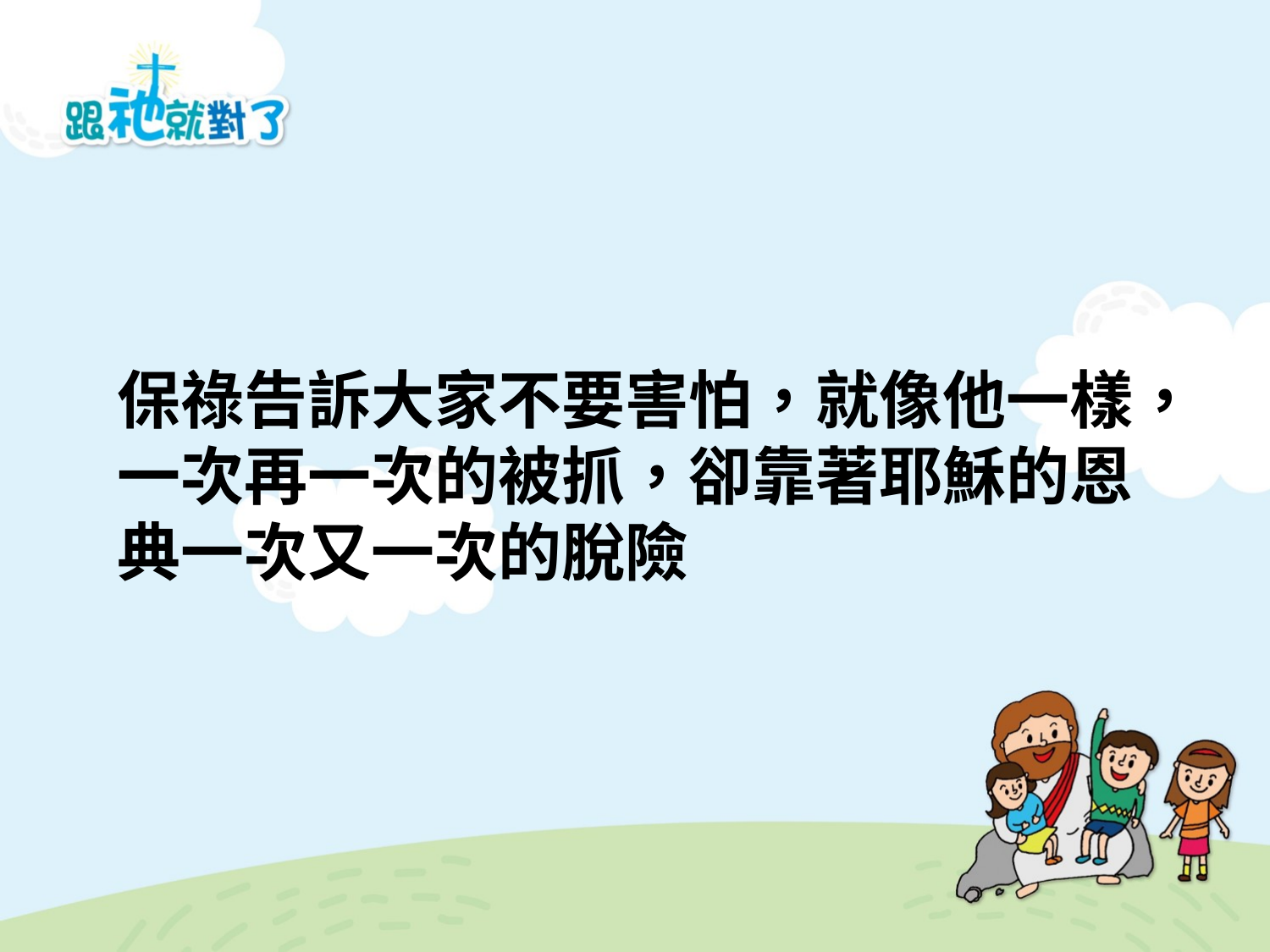

保祿告訴大家不要害怕，就像他一樣，一次再一次的被抓，卻靠著耶穌的恩典一次又一次的脫險